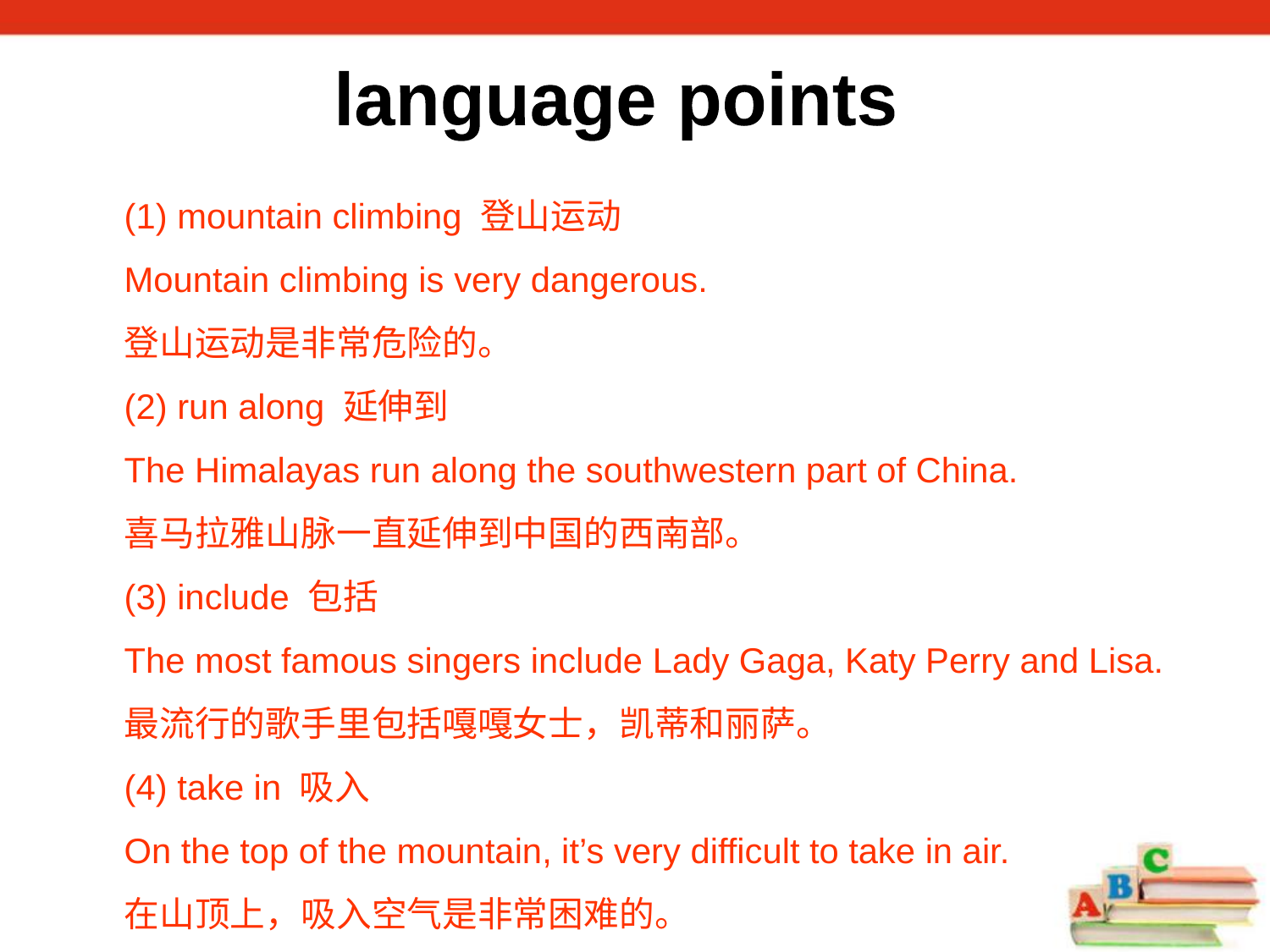

language points
(1) mountain climbing 登山运动
Mountain climbing is very dangerous.
登山运动是非常危险的。
(2) run along 延伸到
The Himalayas run along the southwestern part of China.
喜马拉雅山脉一直延伸到中国的西南部。
(3) include 包括
The most famous singers include Lady Gaga, Katy Perry and Lisa.
最流行的歌手里包括嘎嘎女士，凯蒂和丽萨。
(4) take in 吸入
On the top of the mountain, it’s very difficult to take in air.
在山顶上，吸入空气是非常困难的。